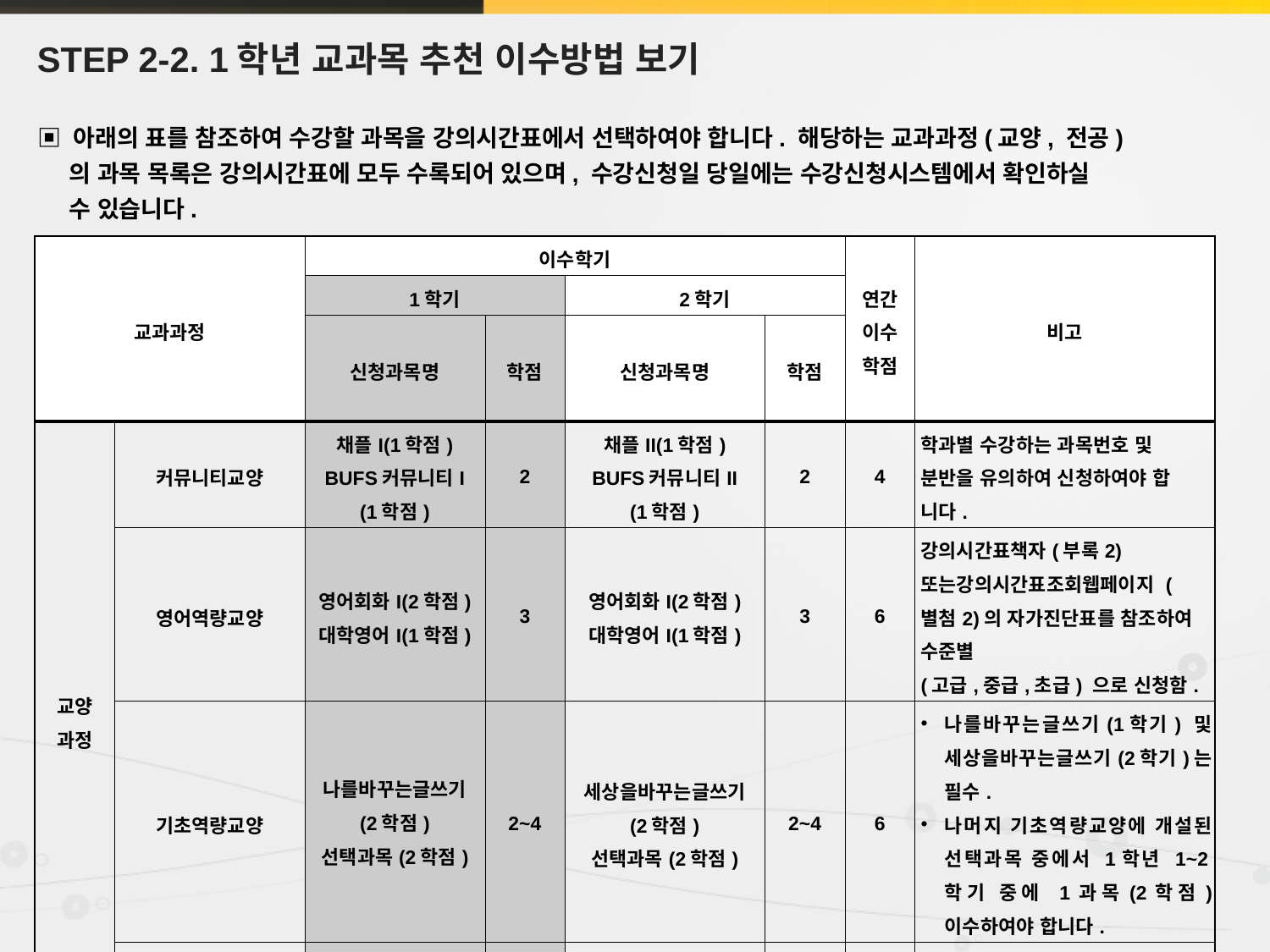

# STEP 2-2. 1학년 교과목 추천 이수방법 보기
▣ 아래의 표를 참조하여 수강할 과목을 강의시간표에서 선택하여야 합니다. 해당하는 교과과정(교양, 전공)
    의 과목 목록은 강의시간표에 모두 수록되어 있으며, 수강신청일 당일에는 수강신청시스템에서 확인하실
    수 있습니다.
| 교과과정 |  | 이수학기 |  |  |  | 연간 이수 학점 | 비고 |
| --- | --- | --- | --- | --- | --- | --- | --- |
|  |  | 1학기 |  | 2학기 |  |  |  |
|  |  | 신청과목명 | 학점 | 신청과목명 | 학점 |  |  |
| 교양 과정 | 커뮤니티교양 | 채플I(1학점) BUFS커뮤니티I (1학점) | 2 | 채플II(1학점) BUFS커뮤니티II (1학점) | 2 | 4 | 학과별 수강하는 과목번호 및 분반을 유의하여 신청하여야 합 니다. |
|  | 영어역량교양 | 영어회화I(2학점) 대학영어I(1학점) | 3 | 영어회화I(2학점) 대학영어I(1학점) | 3 | 6 | 강의시간표책자(부록2)또는강의시간표조회웹페이지 (별첨2)의 자가진단표를 참조하여 수준별 (고급,중급,초급) 으로 신청함. |
|  | 기초역량교양 | 나를바꾸는글쓰기 (2학점) 선택과목(2학점) | 2~4 | 세상을바꾸는글쓰기 (2학점) 선택과목(2학점) | 2~4 | 6 | 나를바꾸는글쓰기(1학기) 및 세상을바꾸는글쓰기(2학기)는 필수. 나머지 기초역량교양에 개설된 선택과목 중에서 1학년 1~2학기 중에 1과목(2학점) 이수하여야 합니다. |
|  | 프라그마교양 | 선택과목(2학점) | 0~2 | 선택과목(2학점) | 0~2 | 2 | 1학년 1~2학기 중에 1과목 (2학점) 이수하여야 합니다. |
| 전공 과정 | 전공기본 / 전공심화실무 | 학부(과)의 전공기본 / 전공심화실무 | 9 | 학부(과)의 전공기본 / 전공심화실무 | 9 | 18 |  |